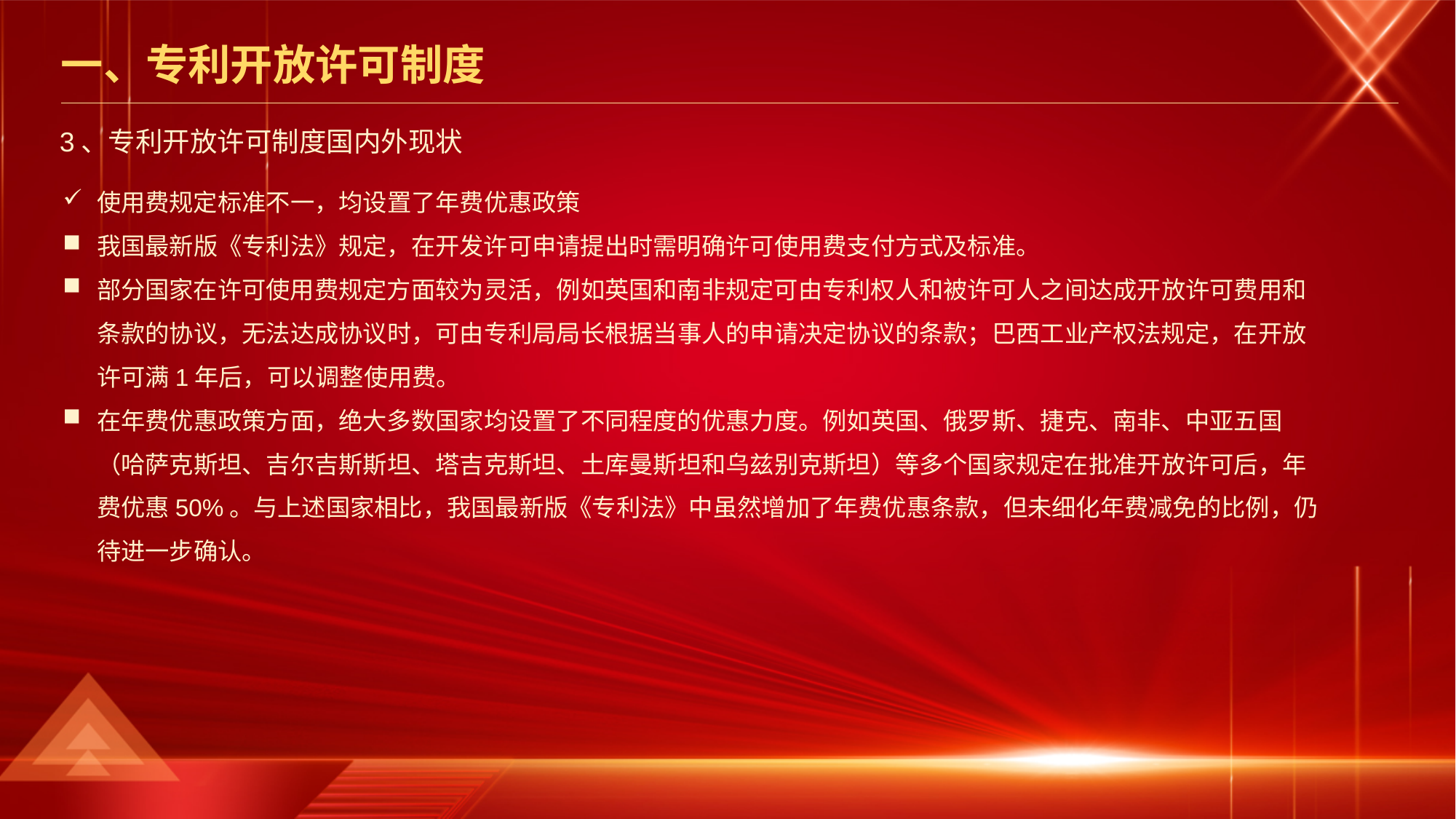

一、专利开放许可制度
3、专利开放许可制度国内外现状
使用费规定标准不一，均设置了年费优惠政策
我国最新版《专利法》规定，在开发许可申请提出时需明确许可使用费支付方式及标准。
部分国家在许可使用费规定方面较为灵活，例如英国和南非规定可由专利权人和被许可人之间达成开放许可费用和条款的协议，无法达成协议时，可由专利局局长根据当事人的申请决定协议的条款；巴西工业产权法规定，在开放许可满1年后，可以调整使用费。
在年费优惠政策方面，绝大多数国家均设置了不同程度的优惠力度。例如英国、俄罗斯、捷克、南非、中亚五国（哈萨克斯坦、吉尔吉斯斯坦、塔吉克斯坦、土库曼斯坦和乌兹别克斯坦）等多个国家规定在批准开放许可后，年费优惠50%。与上述国家相比，我国最新版《专利法》中虽然增加了年费优惠条款，但未细化年费减免的比例，仍待进一步确认。